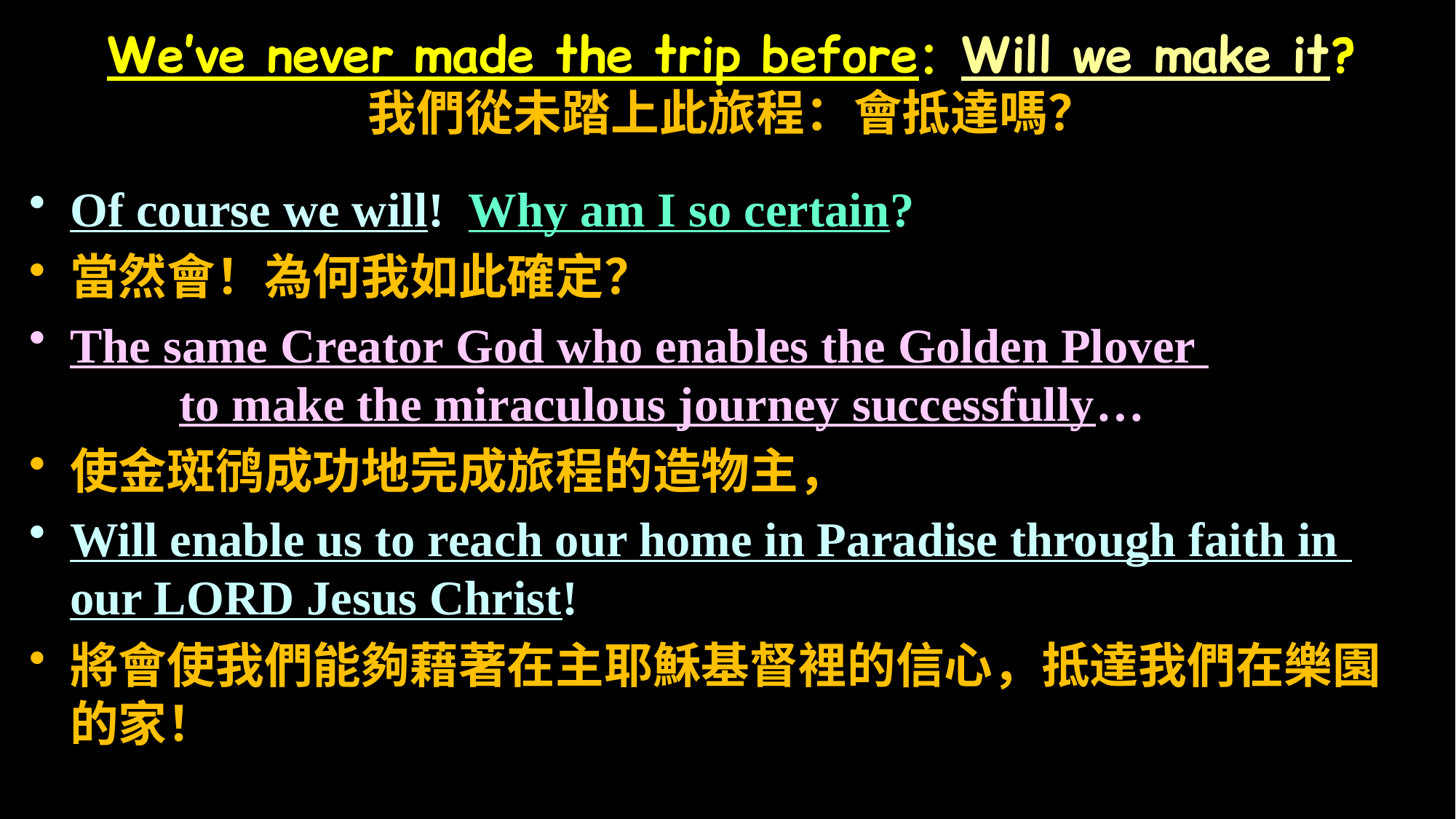

# We’ve never made the trip before: Will we make it? 我們從未踏上此旅程：會抵達嗎？
Of course we will!  Why am I so certain?
當然會！為何我如此確定？
The same Creator God who enables the Golden Plover 			to make the miraculous journey successfully…
使金斑鸻成功地完成旅程的造物主，
Will enable us to reach our home in Paradise through faith in 	our LORD Jesus Christ!
將會使我們能夠藉著在主耶穌基督裡的信心，抵達我們在樂園的家！